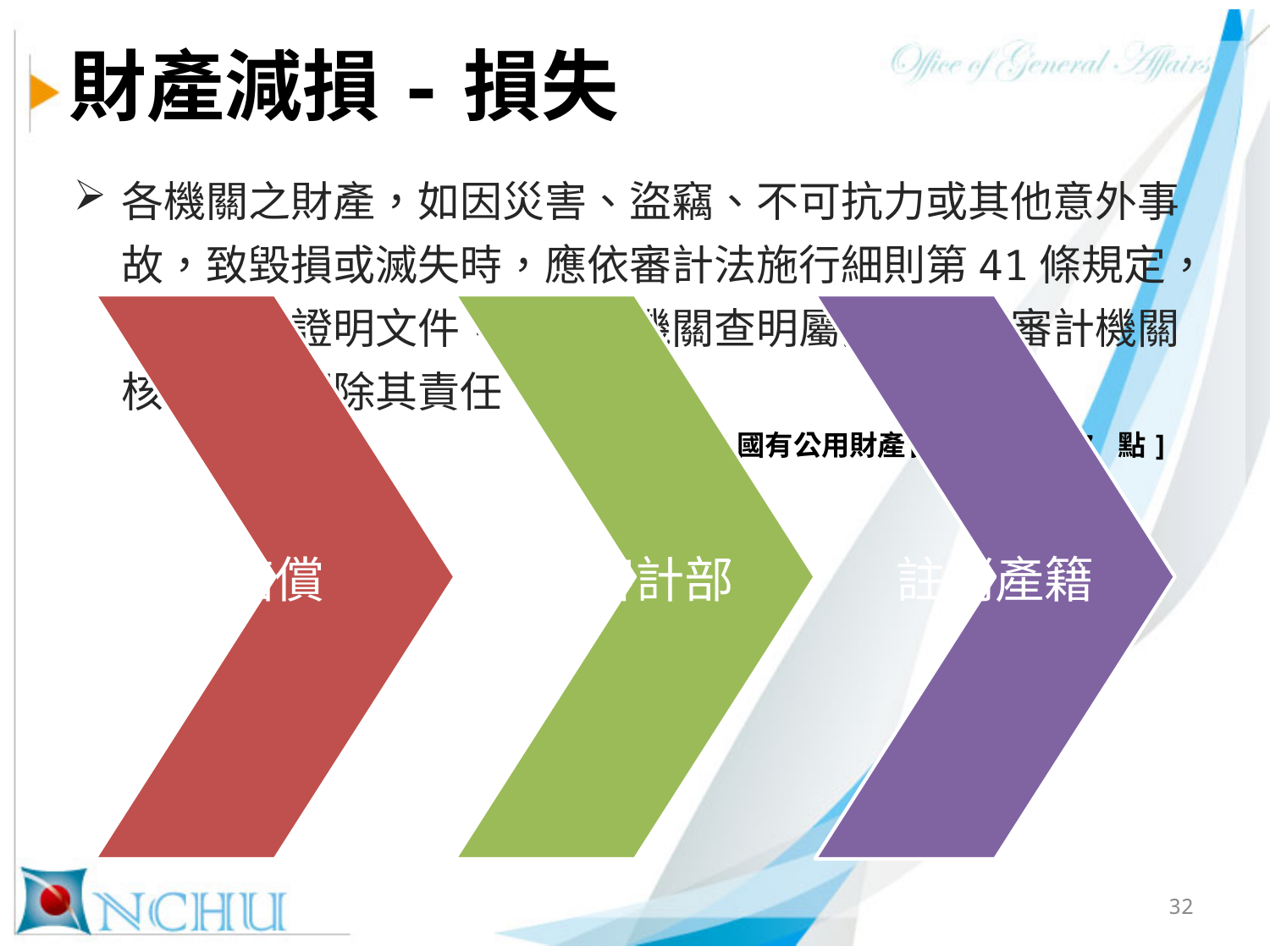

財產減損-損失
各機關之財產，如因災害、盜竊、不可抗力或其他意外事故，致毀損或滅失時，應依審計法施行細則第41條規定，檢同有關證明文件，經主管機關查明屬實，轉請審計機關核准後，解除其責任。

賠償
報審計部
註銷產籍
[國有公用財產管理手冊第 67 點]

32